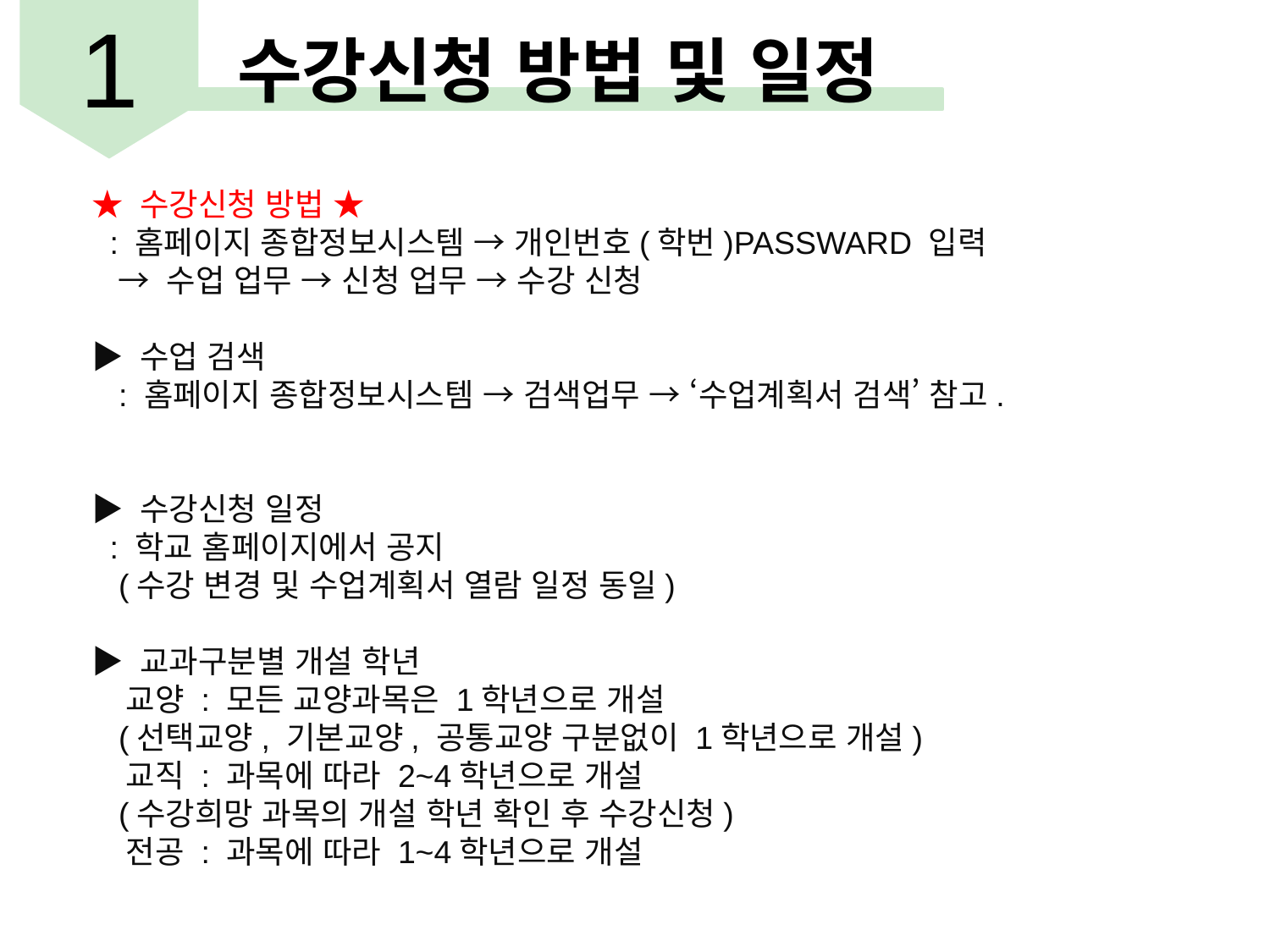

1
 수강신청 방법 및 일정

★ 수강신청 방법 ★
  : 홈페이지 종합정보시스템 → 개인번호(학번)PASSWARD 입력
   → 수업 업무 → 신청 업무 → 수강 신청

▶ 수업 검색
   : 홈페이지 종합정보시스템 → 검색업무 → ‘수업계획서 검색’ 참고.

▶ 수강신청 일정
  : 학교 홈페이지에서 공지
   (수강 변경 및 수업계획서 열람 일정 동일)

▶ 교과구분별 개설 학년
   교양 : 모든 교양과목은 1학년으로 개설
   (선택교양, 기본교양, 공통교양 구분없이 1학년으로 개설)
   교직 : 과목에 따라 2~4학년으로 개설
   (수강희망 과목의 개설 학년 확인 후 수강신청)
   전공 : 과목에 따라 1~4학년으로 개설